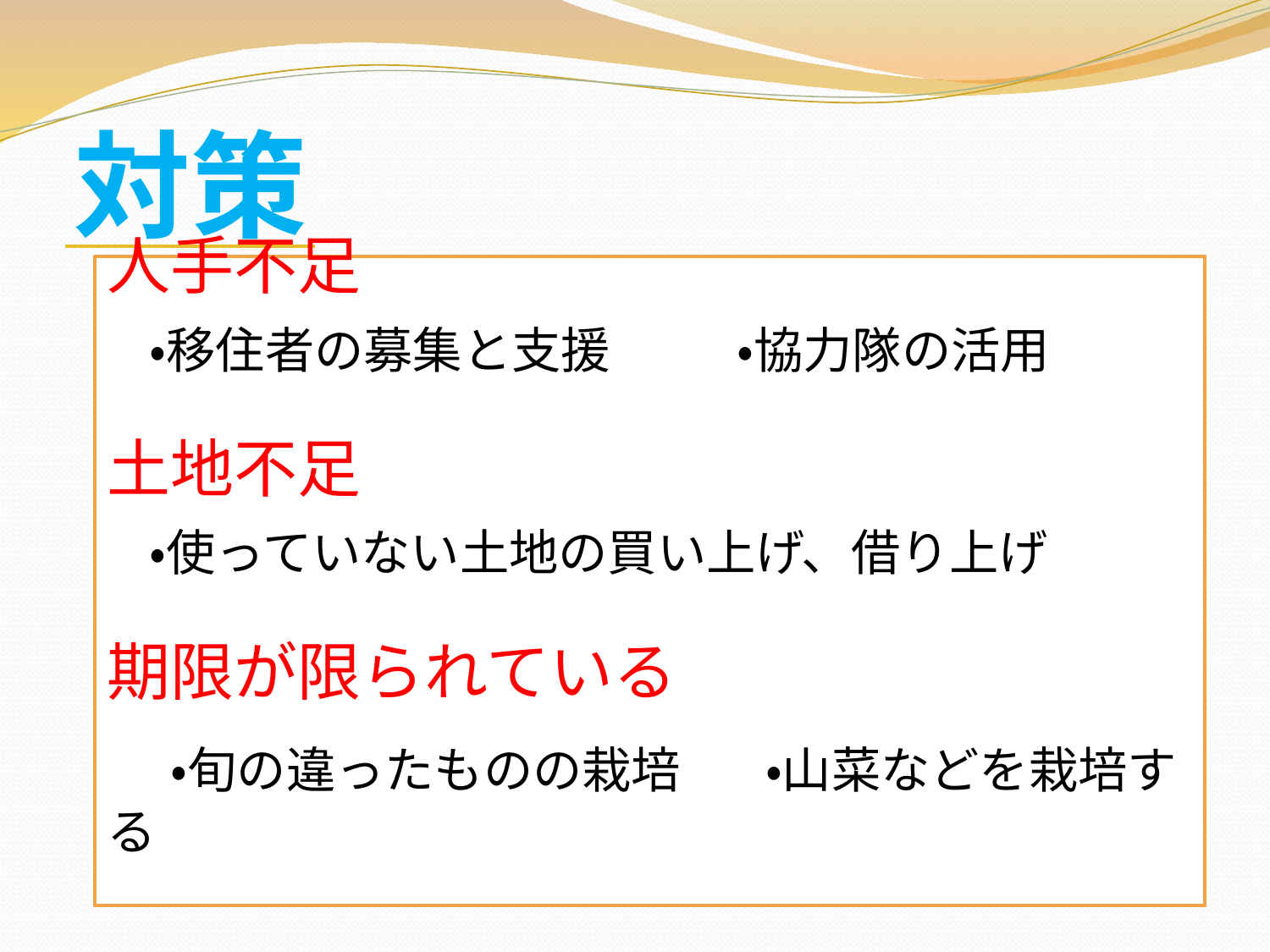

対策

人手不足

　・移住者の募集と支援　　　・協力隊の活用

土地不足

　・使っていない土地の買い上げ、借り上げ

期限が限られている

　・旬の違ったものの栽培　　・山菜などを栽培する